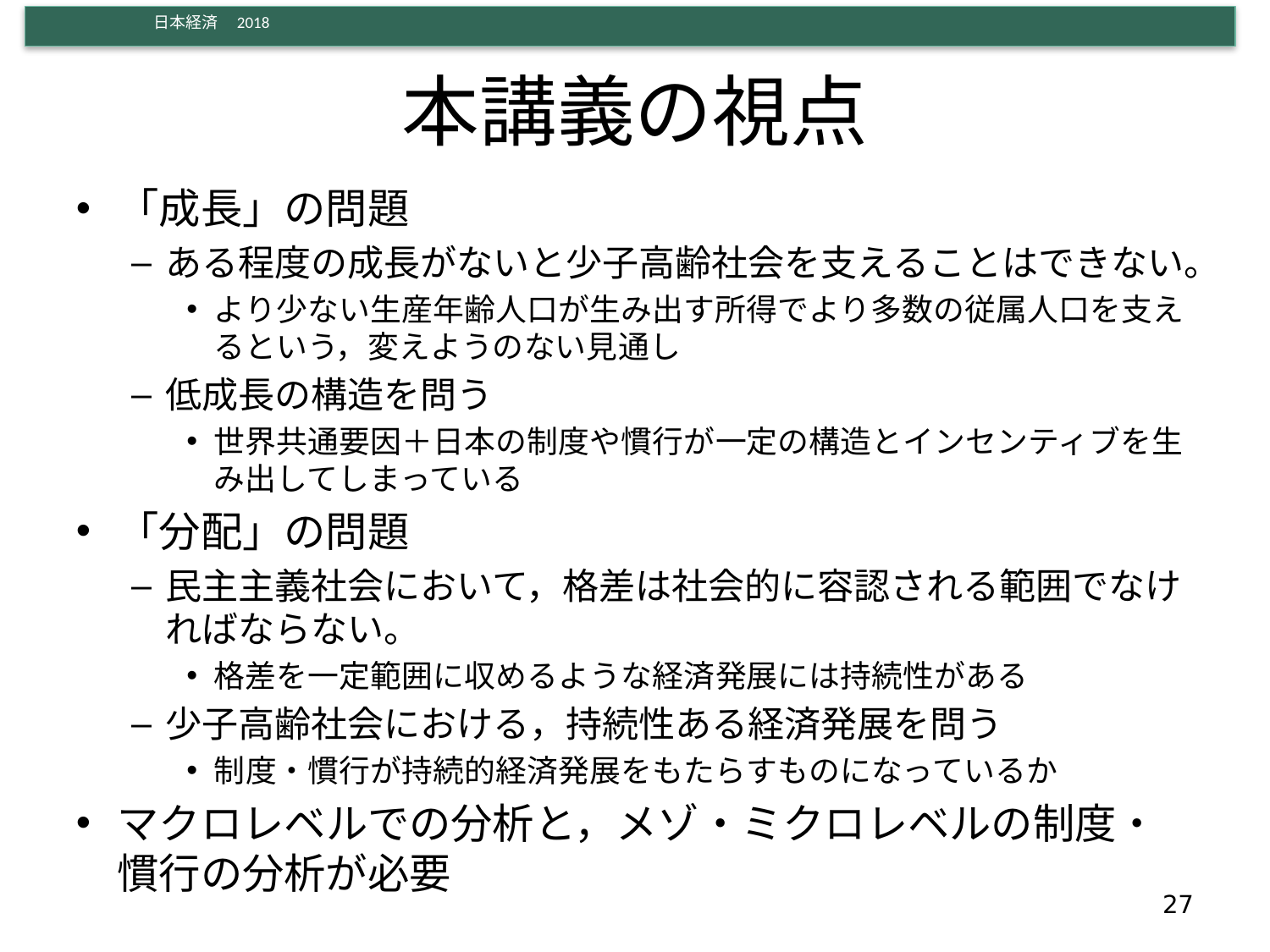

# 本講義の視点
「成長」の問題
ある程度の成長がないと少子高齢社会を支えることはできない。
より少ない生産年齢人口が生み出す所得でより多数の従属人口を支えるという，変えようのない見通し
低成長の構造を問う
世界共通要因＋日本の制度や慣行が一定の構造とインセンティブを生み出してしまっている
「分配」の問題
民主主義社会において，格差は社会的に容認される範囲でなければならない。
格差を一定範囲に収めるような経済発展には持続性がある
少子高齢社会における，持続性ある経済発展を問う
制度・慣行が持続的経済発展をもたらすものになっているか
マクロレベルでの分析と，メゾ・ミクロレベルの制度・慣行の分析が必要
27